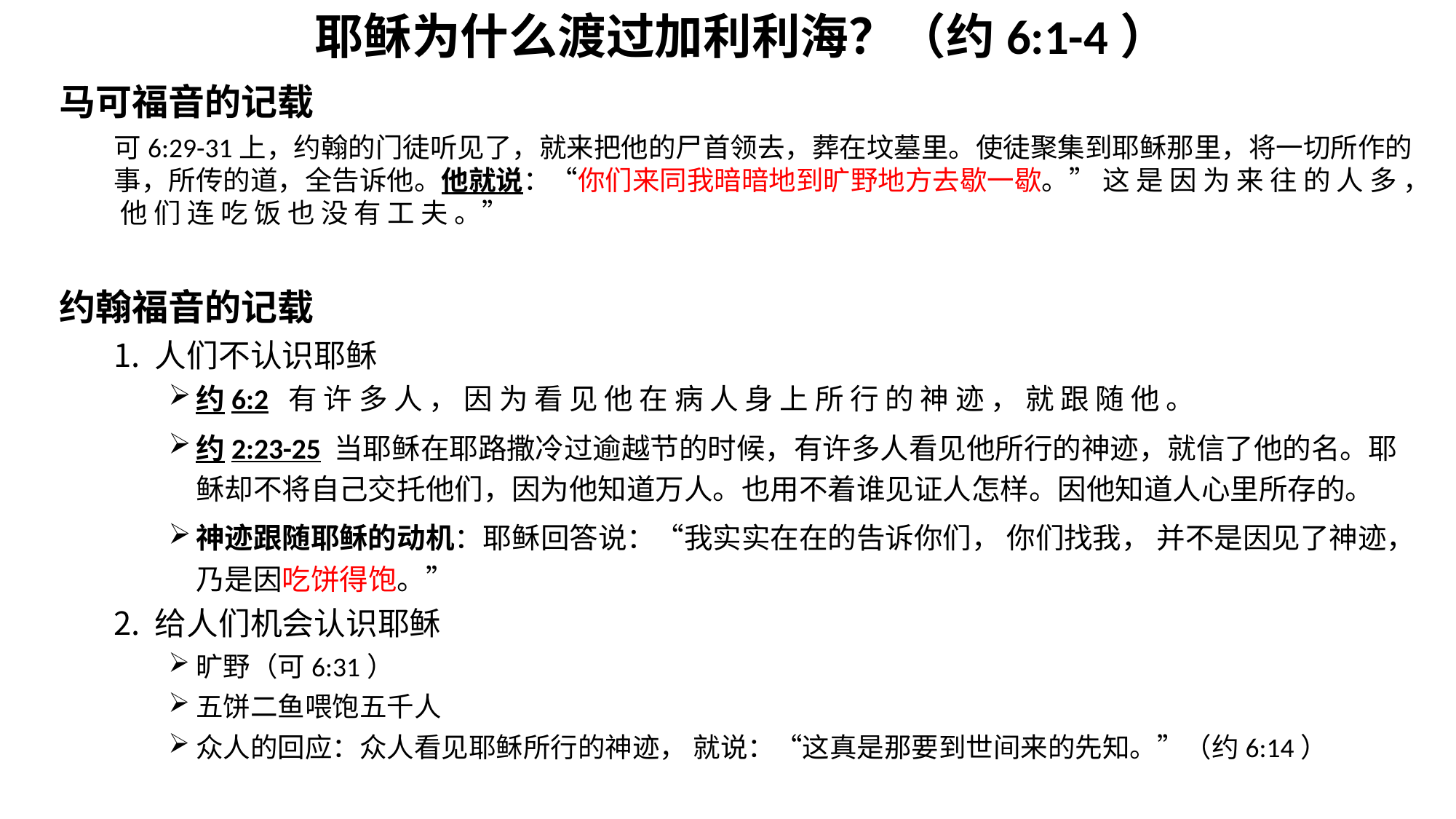

耶稣为什么渡过加利利海？（约6:1-4）
马可福音的记载
可6:29-31上，约翰的门徒听见了，就来把他的尸首领去，葬在坟墓里。使徒聚集到耶稣那里，将一切所作的事，所传的道，全告诉他。他就说：“你们来同我暗暗地到旷野地方去歇一歇。” 这 是 因 为 来 往 的 人 多 ， 他 们 连 吃 饭 也 没 有 工 夫 。”

约翰福音的记载
人们不认识耶稣
约6:2  有 许 多 人 ， 因 为 看 见 他 在 病 人 身 上 所 行 的 神 迹 ， 就 跟 随 他 。
约2:23-25 当耶稣在耶路撒冷过逾越节的时候，有许多人看见他所行的神迹，就信了他的名。耶稣却不将自己交托他们，因为他知道万人。也用不着谁见证人怎样。因他知道人心里所存的。
神迹跟随耶稣的动机：耶稣回答说：“我实实在在的告诉你们， 你们找我， 并不是因见了神迹， 乃是因吃饼得饱。”
给人们机会认识耶稣
旷野（可6:31）
五饼二鱼喂饱五千人
众人的回应：众人看见耶稣所行的神迹， 就说：“这真是那要到世间来的先知。”（约6:14）